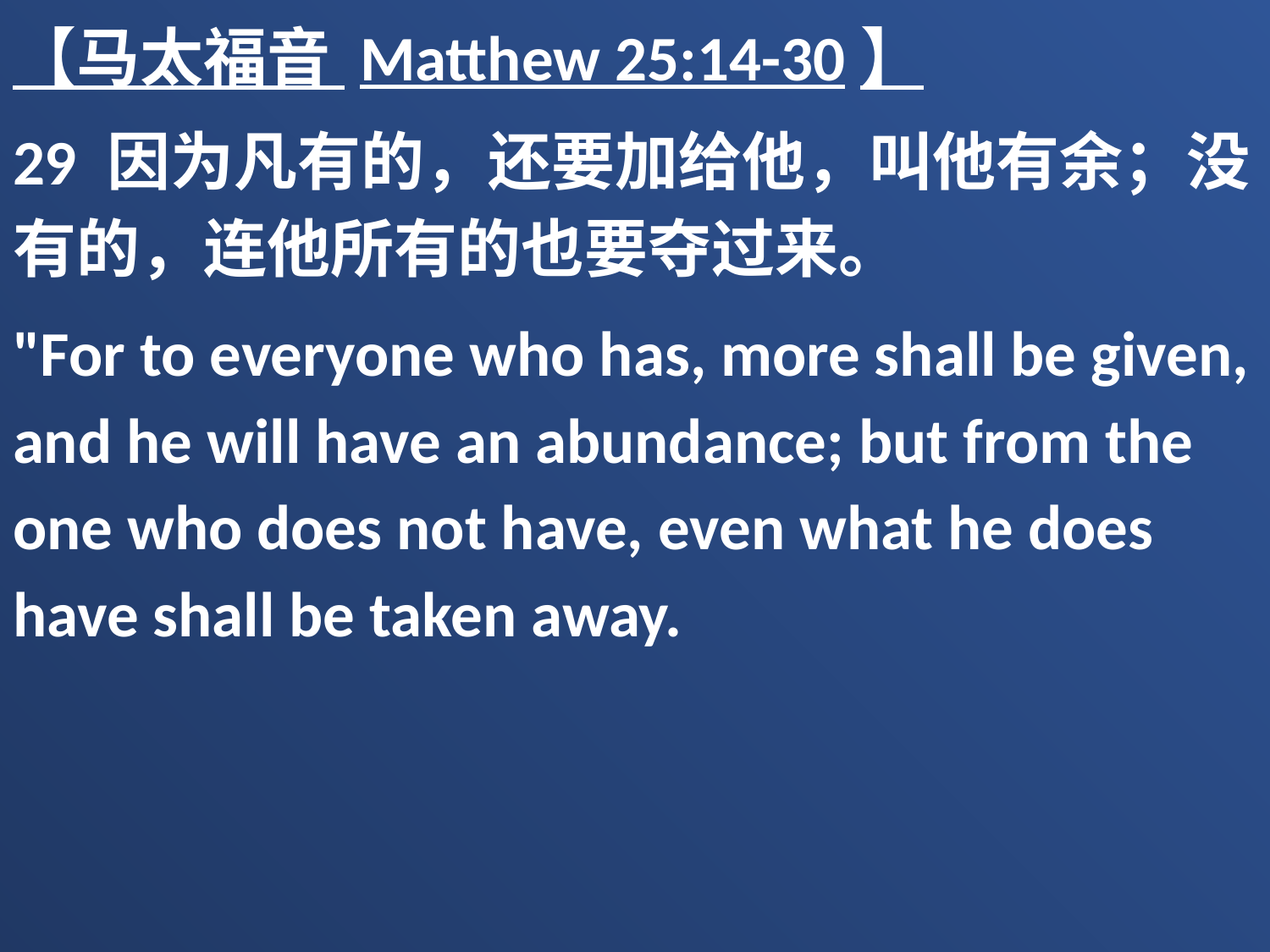

【马太福音 Matthew 25:14-30】
29 因为凡有的，还要加给他，叫他有余；没有的，连他所有的也要夺过来。
"For to everyone who has, more shall be given, and he will have an abundance; but from the one who does not have, even what he does have shall be taken away.